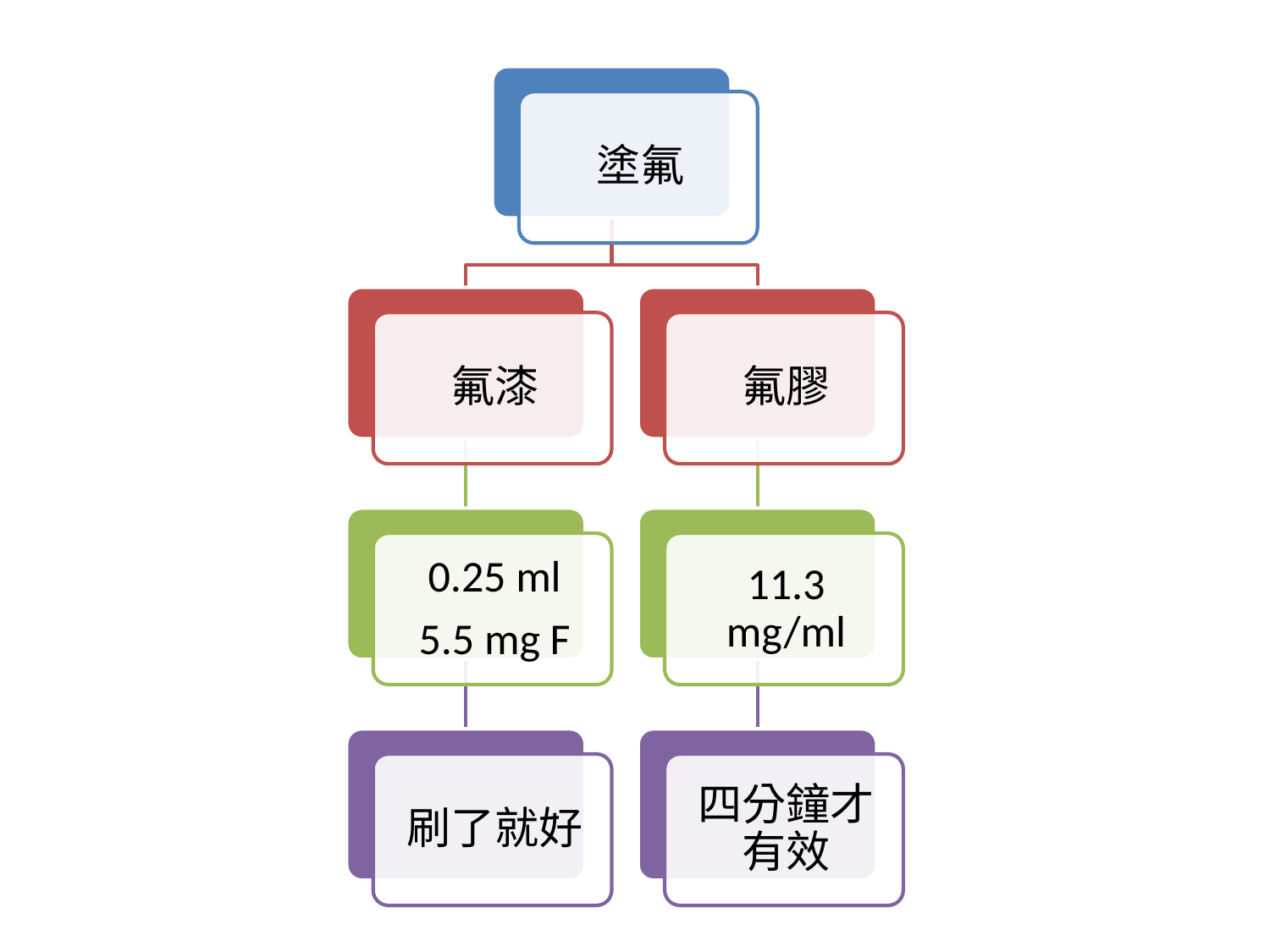

塗氟
氟漆
0.25 ml
5.5 mg F
刷了就好
氟膠
11.3 mg/ml
四分鐘才有效